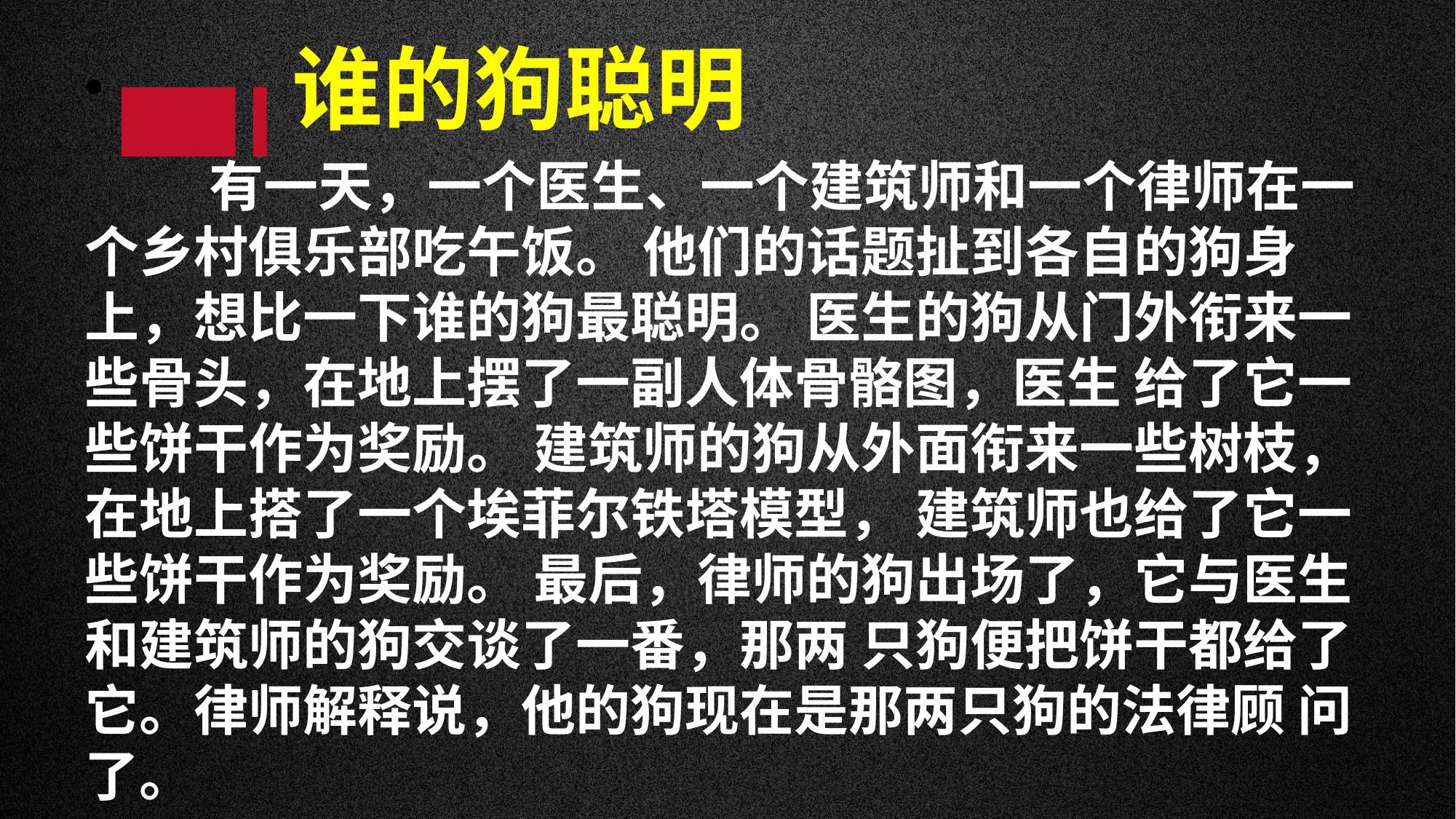

谁的狗聪明
         有一天，一个医生、一个建筑师和一个律师在一个乡村俱乐部吃午饭。 他们的话题扯到各自的狗身上，想比一下谁的狗最聪明。 医生的狗从门外衔来一些骨头，在地上摆了一副人体骨骼图，医生 给了它一些饼干作为奖励。 建筑师的狗从外面衔来一些树枝，在地上搭了一个埃菲尔铁塔模型， 建筑师也给了它一些饼干作为奖励。 最后，律师的狗出场了，它与医生和建筑师的狗交谈了一番，那两 只狗便把饼干都给了它。律师解释说，他的狗现在是那两只狗的法律顾 问了。